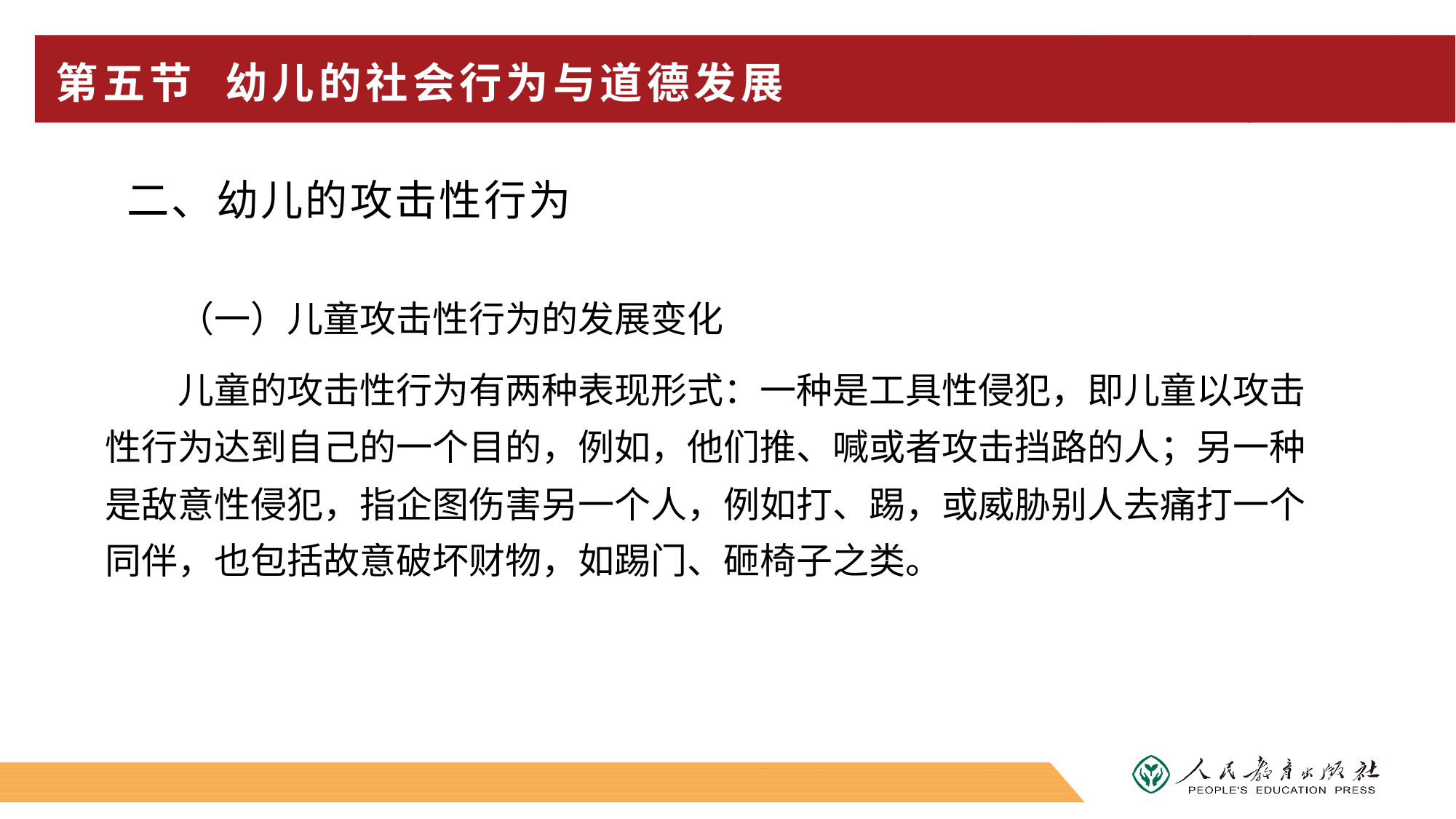

# 第五节  幼儿的社会行为与道德发展
 二、幼儿的攻击性行为
（一）儿童攻击性行为的发展变化
儿童的攻击性行为有两种表现形式：一种是工具性侵犯，即儿童以攻击性行为达到自己的一个目的，例如，他们推、喊或者攻击挡路的人；另一种是敌意性侵犯，指企图伤害另一个人，例如打、踢，或威胁别人去痛打一个同伴，也包括故意破坏财物，如踢门、砸椅子之类。